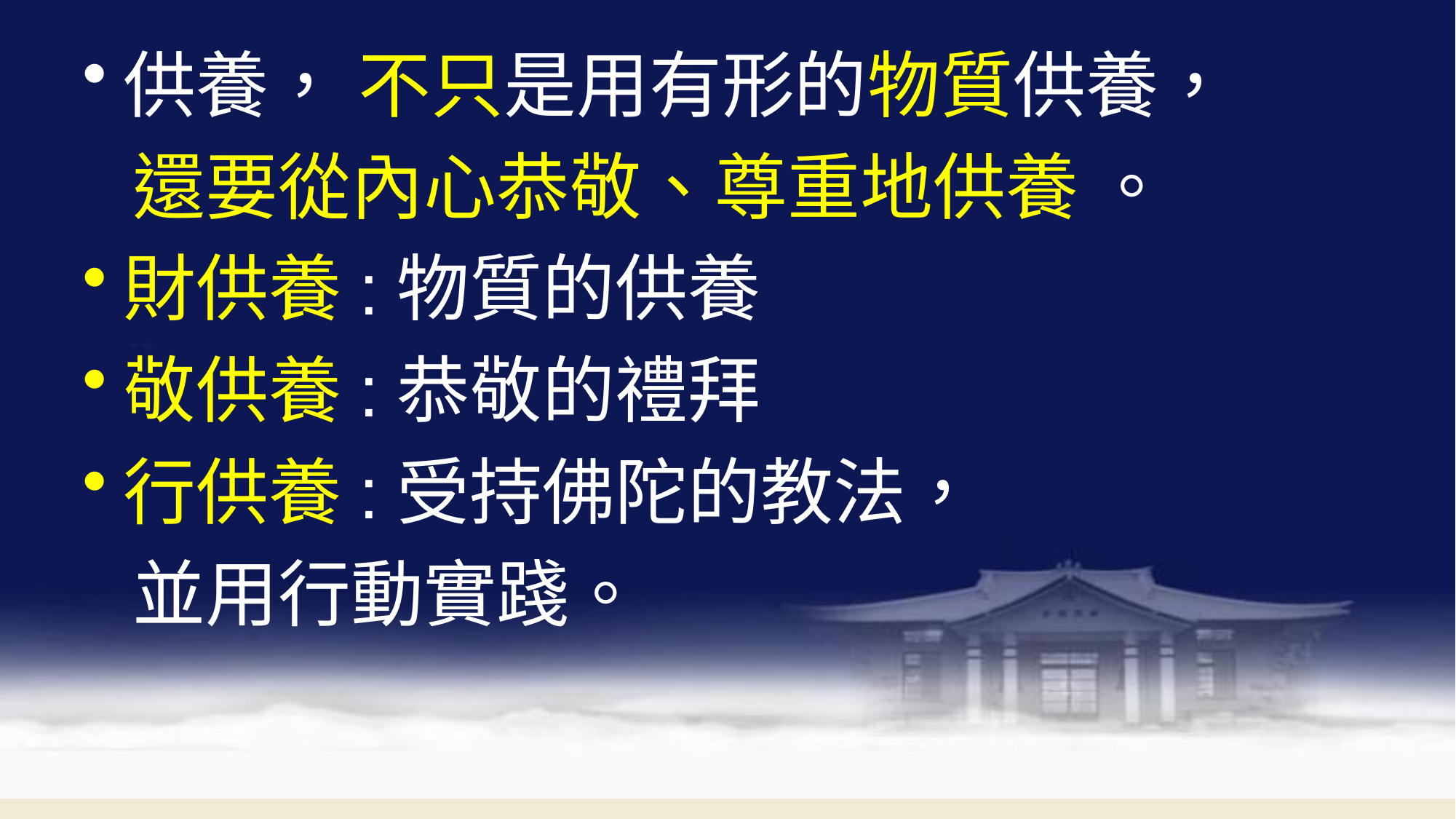

供養， 不只是用有形的物質供養，
  還要從內心恭敬、尊重地供養 。
財供養:物質的供養
敬供養:恭敬的禮拜
行供養:受持佛陀的教法，
  並用行動實踐。